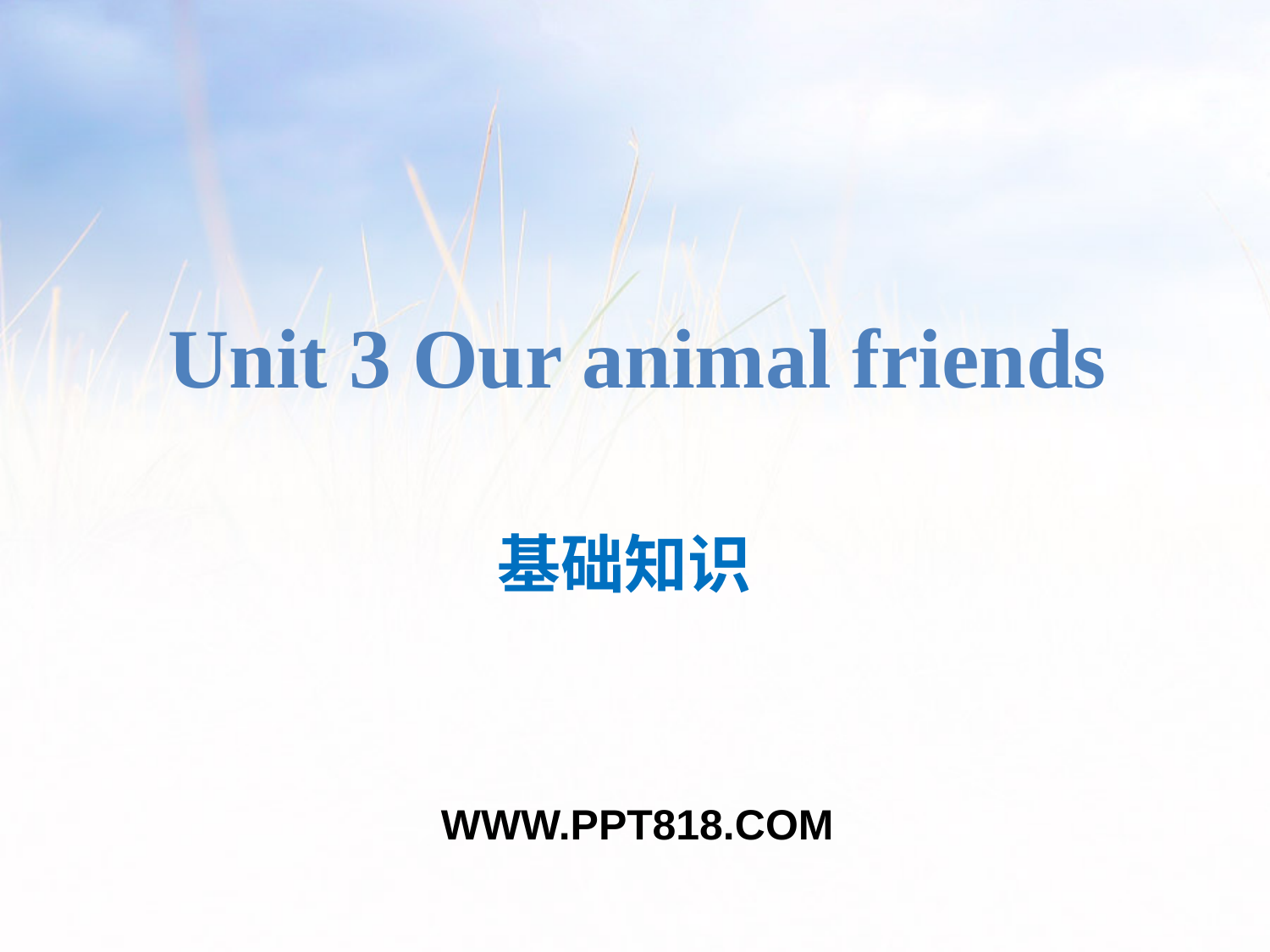

Unit 3 Our animal friends
基础知识
WWW.PPT818.COM